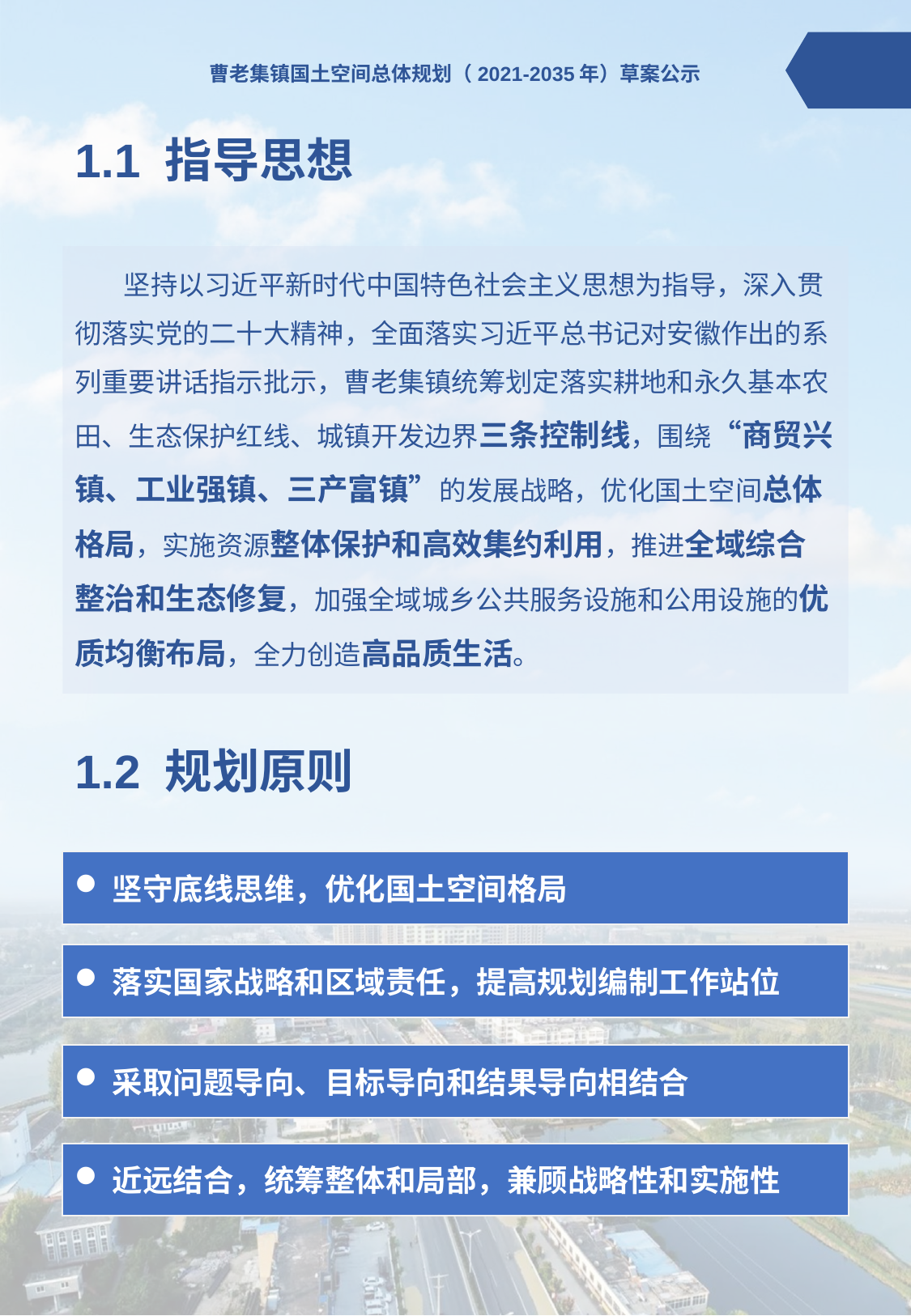

6
曹老集镇国土空间总体规划（2021-2035年）草案公示
# 1.1 指导思想
       坚持以习近平新时代中国特色社会主义思想为指导，深入贯彻落实党的二十大精神，全面落实习近平总书记对安徽作出的系列重要讲话指示批示，曹老集镇统筹划定落实耕地和永久基本农田、生态保护红线、城镇开发边界三条控制线，围绕“商贸兴镇、工业强镇、三产富镇”的发展战略，优化国土空间总体格局，实施资源整体保护和高效集约利用，推进全域综合整治和生态修复，加强全域城乡公共服务设施和公用设施的优质均衡布局，全力创造高品质生活。
1.2 规划原则
坚守底线思维，优化国土空间格局
落实国家战略和区域责任，提高规划编制工作站位
采取问题导向、目标导向和结果导向相结合
近远结合，统筹整体和局部，兼顾战略性和实施性